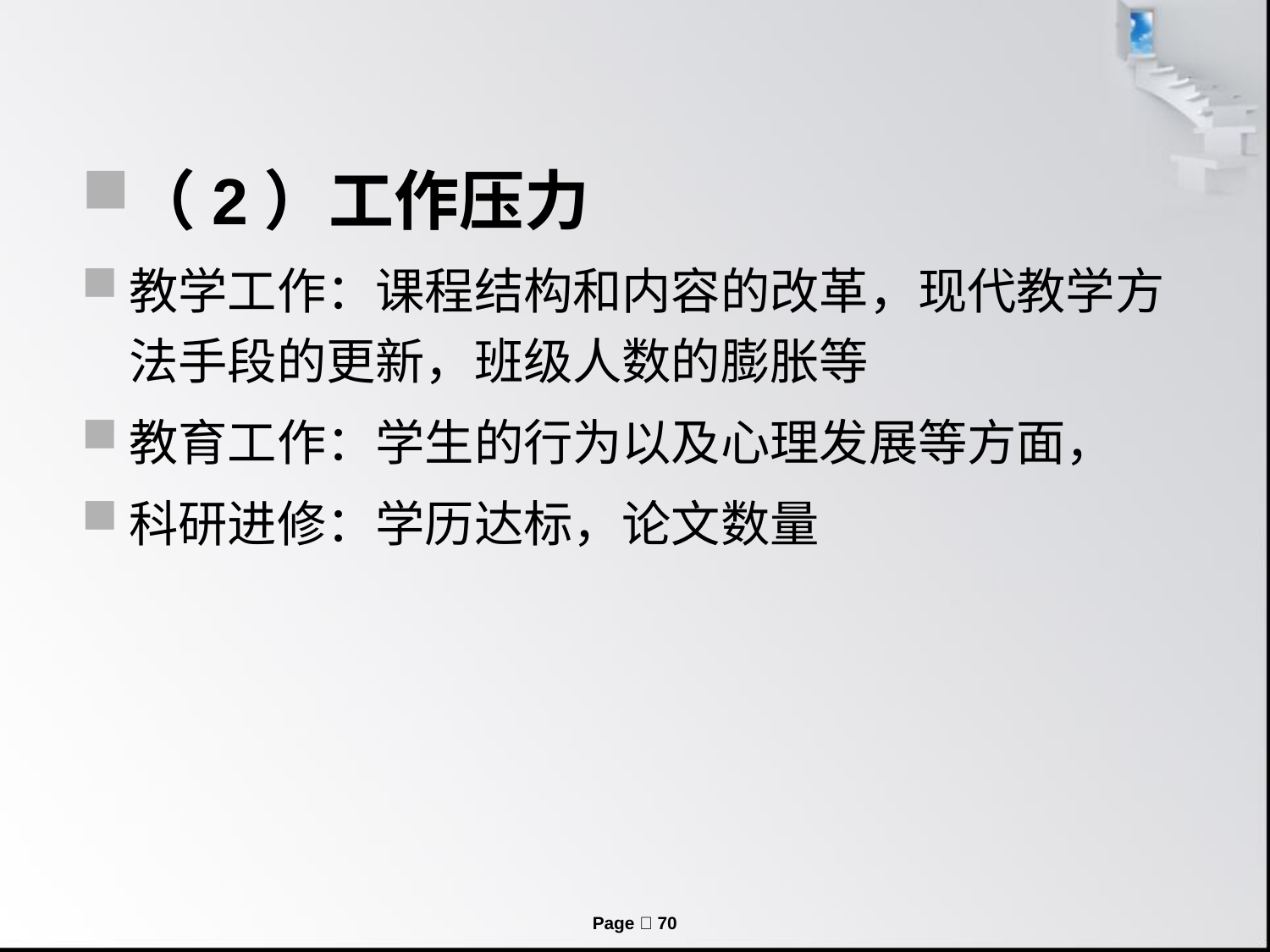

（2）工作压力
教学工作：课程结构和内容的改革，现代教学方法手段的更新，班级人数的膨胀等
教育工作：学生的行为以及心理发展等方面，
科研进修：学历达标，论文数量